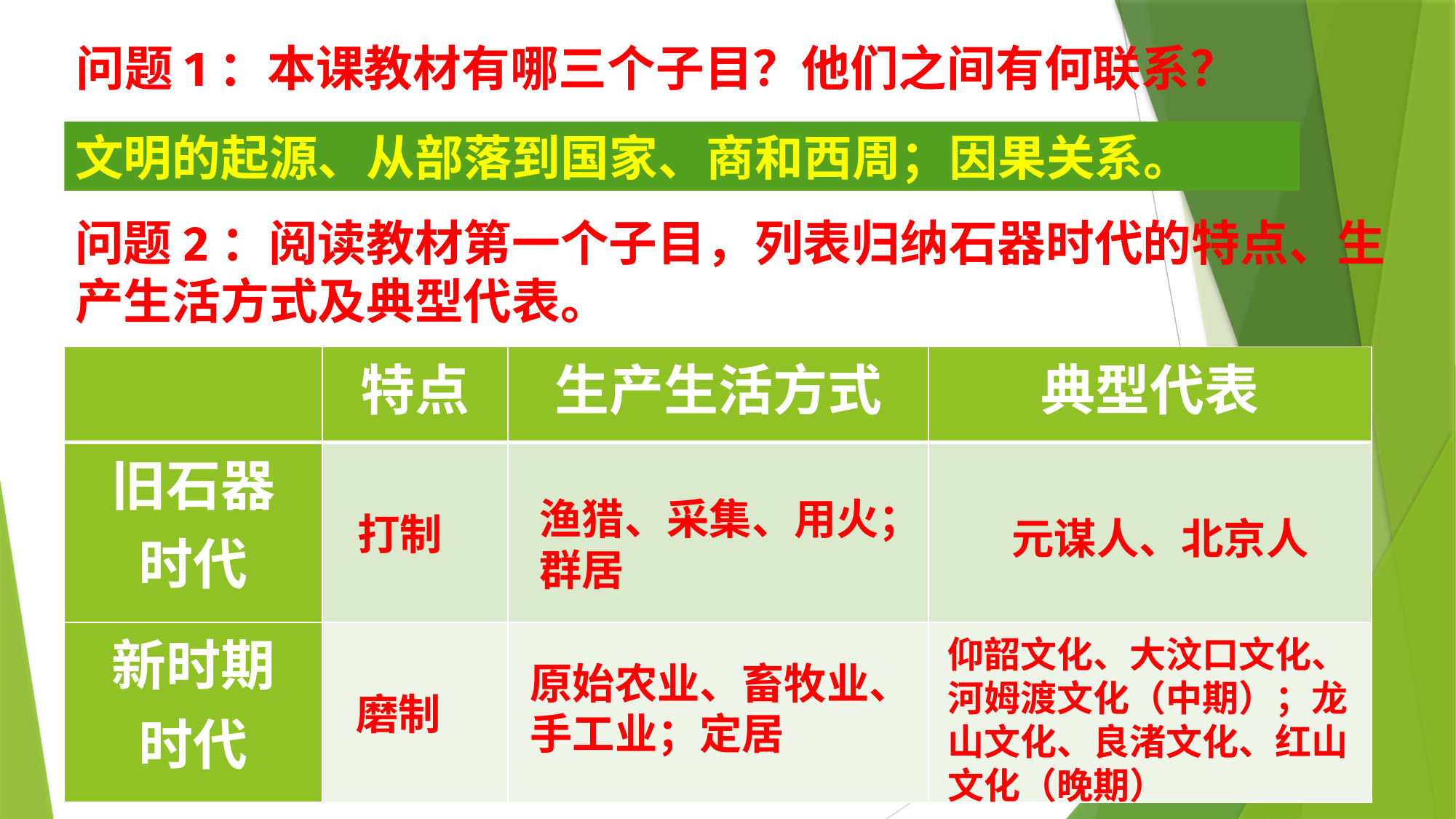

问题1：本课教材有哪三个子目？他们之间有何联系？
文明的起源、从部落到国家、商和西周；因果关系。
问题2：阅读教材第一个子目，列表归纳石器时代的特点、生产生活方式及典型代表。
|  | 特点 | 生产生活方式 | 典型代表 |
| --- | --- | --- | --- |
| 旧石器 时代 |  |  |  |
| 新时期 时代 |  |  |  |
渔猎、采集、用火；群居
打制
元谋人、北京人
仰韶文化、大汶口文化、河姆渡文化（中期）；龙山文化、良渚文化、红山文化（晚期）
原始农业、畜牧业、手工业；定居
磨制